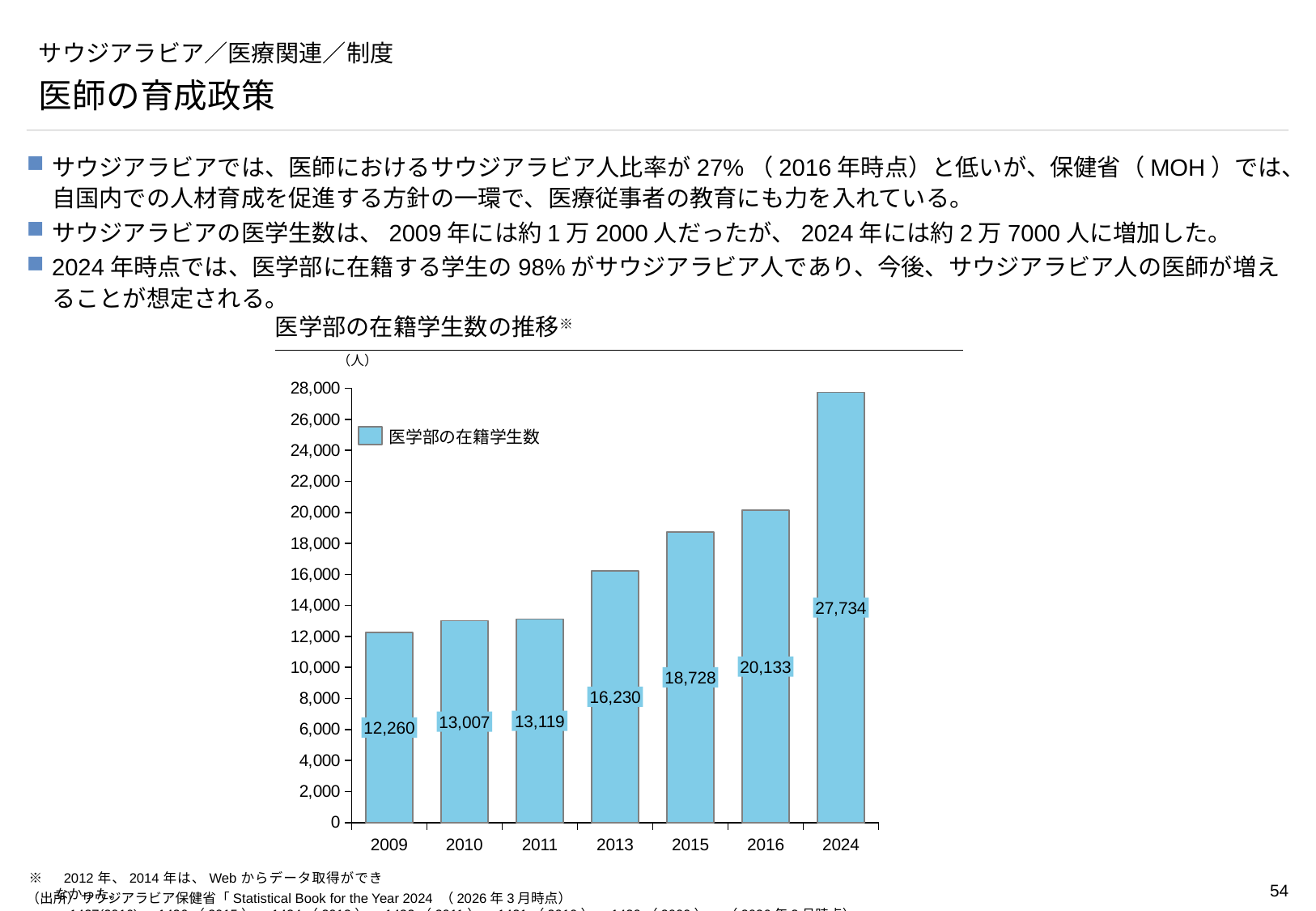

# サウジアラビア／医療関連／制度
医師の育成政策
サウジアラビアでは、医師におけるサウジアラビア人比率が27%（2016年時点）と低いが、保健省（MOH）では、自国内での人材育成を促進する方針の一環で、医療従事者の教育にも力を入れている。
サウジアラビアの医学生数は、2009年には約1万2000人だったが、2024年には約2万7000人に増加した。
2024年時点では、医学部に在籍する学生の98%がサウジアラビア人であり、今後、サウジアラビア人の医師が増えることが想定される。
医学部の在籍学生数の推移※
（人）

### Chart

| Category |  |
|---|---|
医学部の在籍学生数

27,734
20,133
18,728
16,230
13,119
13,007
12,260
2009
2010
2011
2013
2015
2016
2024
※　2012年、2014年は、Webからデータ取得ができなかった。
（出所）サウジアラビア保健省「Statistical Book for the Year 2024 （2026年3月時点）  1437(2016)、1436（2015）、1434（2013）、1432（2011）、1431（2010）、1430（2009）」 （2026年3月時点）